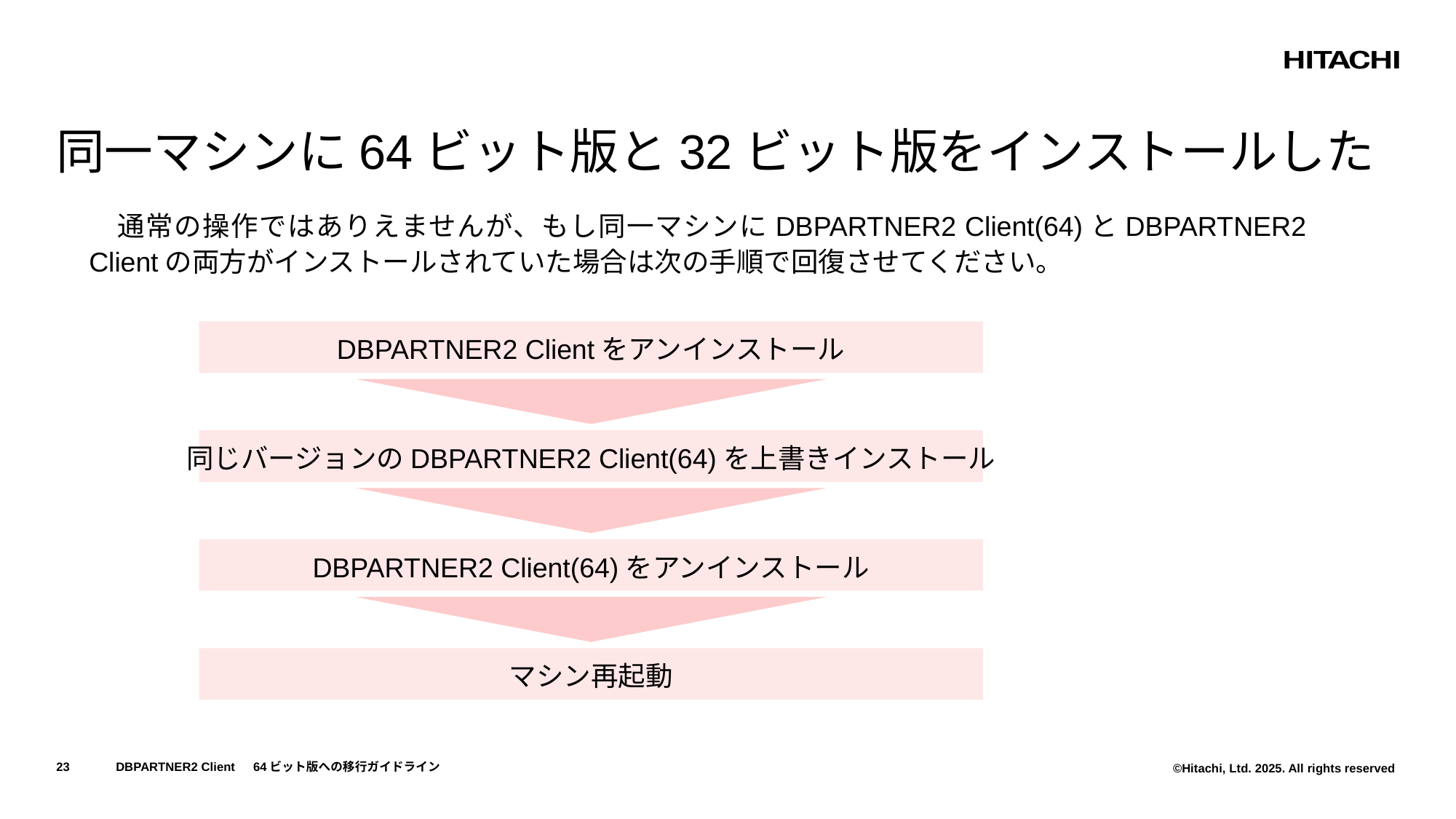

# 同一マシンに64ビット版と32ビット版をインストールした
　通常の操作ではありえませんが、もし同一マシンにDBPARTNER2 Client(64)とDBPARTNER2 Clientの両方がインストールされていた場合は次の手順で回復させてください。
DBPARTNER2 Clientをアンインストール

同じバージョンのDBPARTNER2 Client(64)を上書きインストール

DBPARTNER2 Client(64)をアンインストール

マシン再起動
23
DBPARTNER2 Client　64ビット版への移行ガイドライン